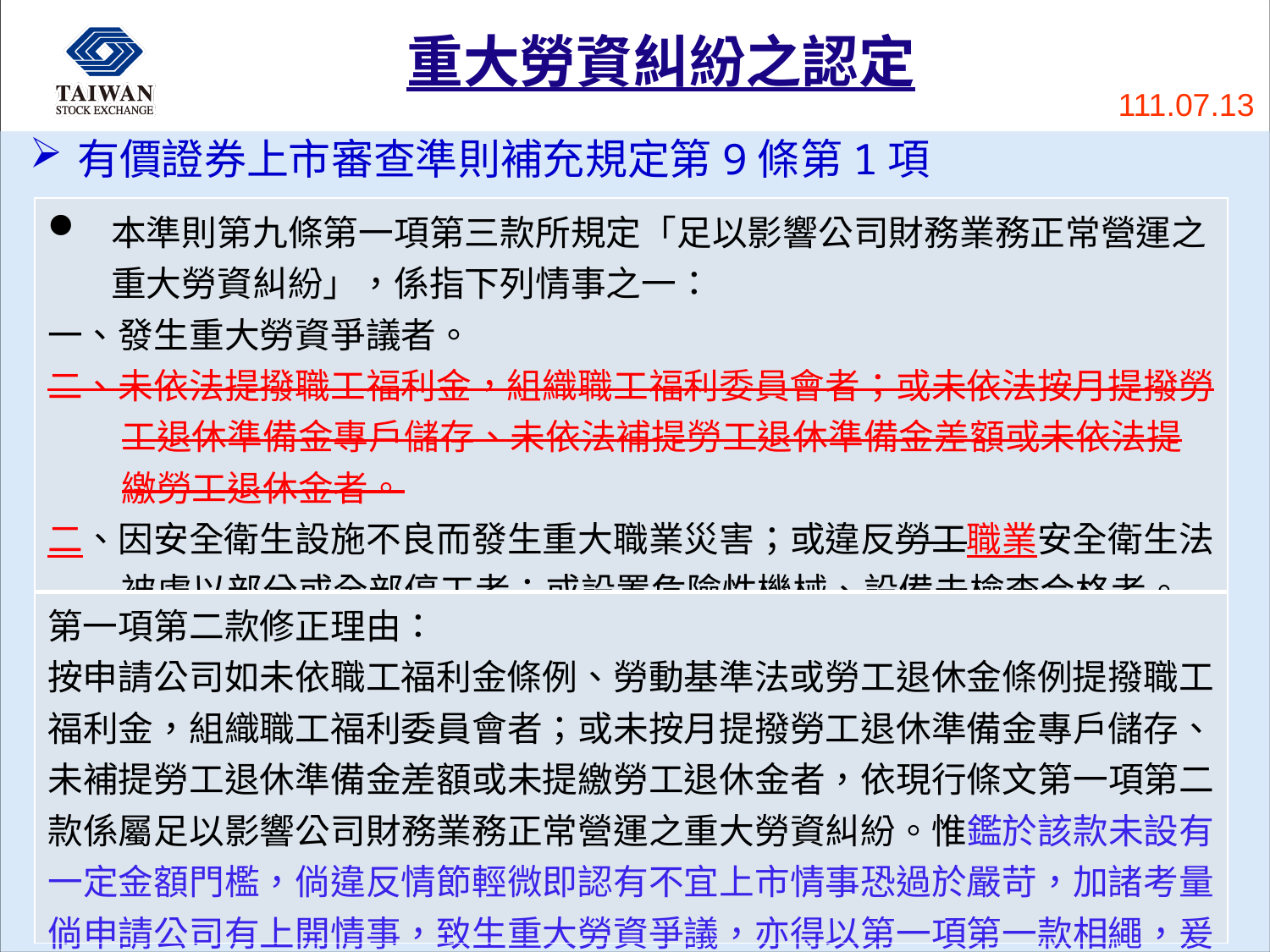

# 重大勞資糾紛之認定
111.07.13
有價證券上市審查準則補充規定第9條第1項

| 本準則第九條第一項第三款所規定「足以影響公司財務業務正常營運之重大勞資糾紛」，係指下列情事之一： 一、發生重大勞資爭議者。 二、未依法提撥職工福利金，組織職工福利委員會者；或未依法按月提撥勞工退休準備金專戶儲存、未依法補提勞工退休準備金差額或未依法提繳勞工退休金者。 二、因安全衛生設施不良而發生重大職業災害；或違反勞工職業安全衛生法被處以部分或全部停工者；或設置危險性機械、設備未檢查合格者。但經申請由檢查機構複查合格者，不在此限。 |
| --- |
| 第一項第二款修正理由： 按申請公司如未依職工福利金條例、勞動基準法或勞工退休金條例提撥職工福利金，組織職工福利委員會者；或未按月提撥勞工退休準備金專戶儲存、未補提勞工退休準備金差額或未提繳勞工退休金者，依現行條文第一項第二款係屬足以影響公司財務業務正常營運之重大勞資糾紛。惟鑑於該款未設有一定金額門檻，倘違反情節輕微即認有不宜上市情事恐過於嚴苛，加諸考量倘申請公司有上開情事，致生重大勞資爭議，亦得以第一項第一款相繩，爰刪除第二款規定。 |
12